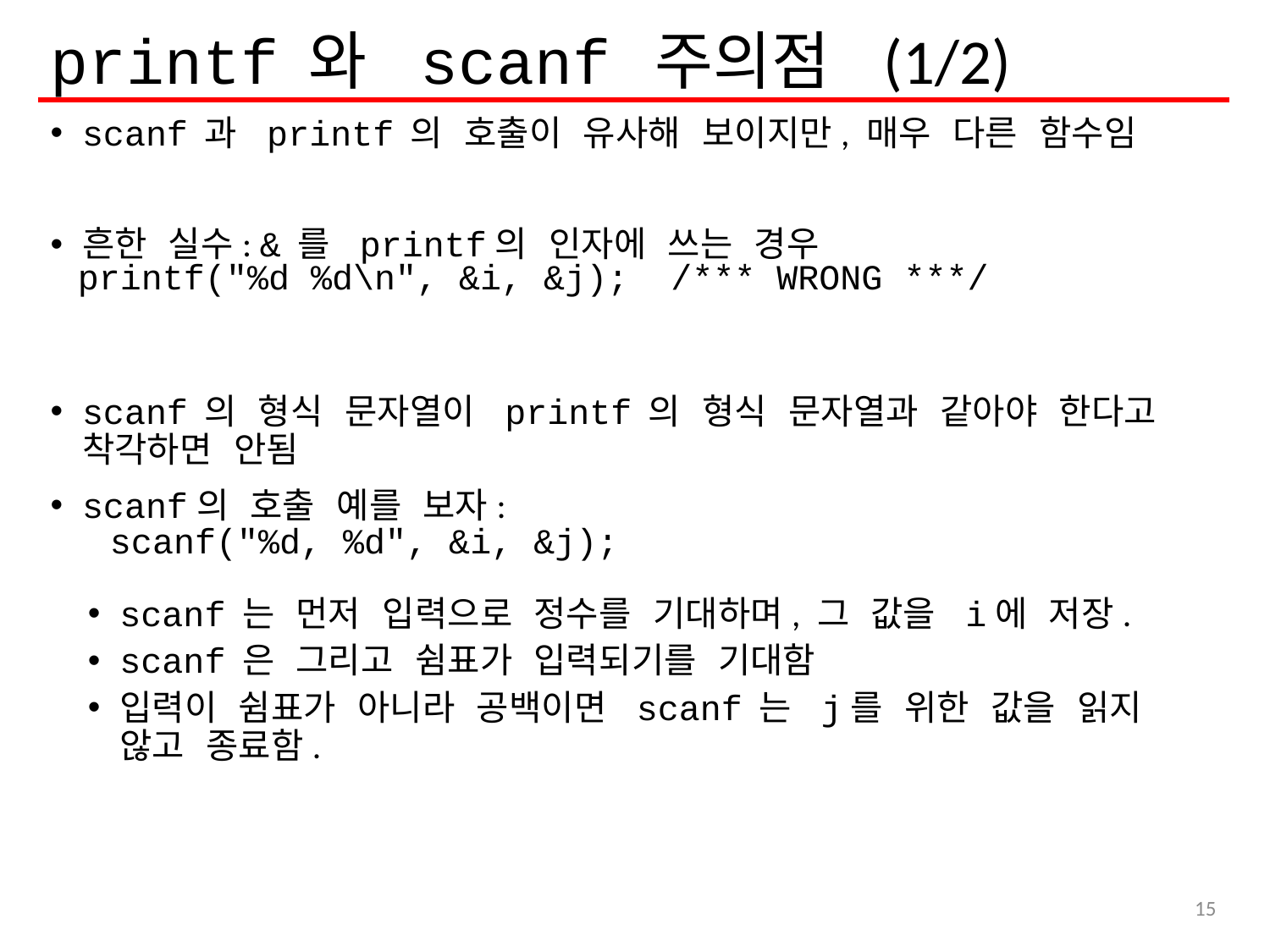

# printf 와 scanf  주의점 (1/2)
scanf 과 printf 의 호출이 유사해 보이지만, 매우 다른 함수임

흔한 실수: & 를 printf의 인자에 쓰는 경우

scanf 의 형식 문자열이 printf 의 형식 문자열과 같아야 한다고 착각하면 안됨
scanf의 호출 예를 보자:

scanf 는 먼저 입력으로 정수를 기대하며, 그 값을 i에 저장.
scanf 은 그리고 쉼표가 입력되기를 기대함
입력이 쉼표가 아니라 공백이면 scanf 는 j를 위한 값을 읽지 않고 종료함.

printf("%d %d\n", &i, &j);  /*** WRONG ***/
scanf("%d, %d", &i, &j);
15